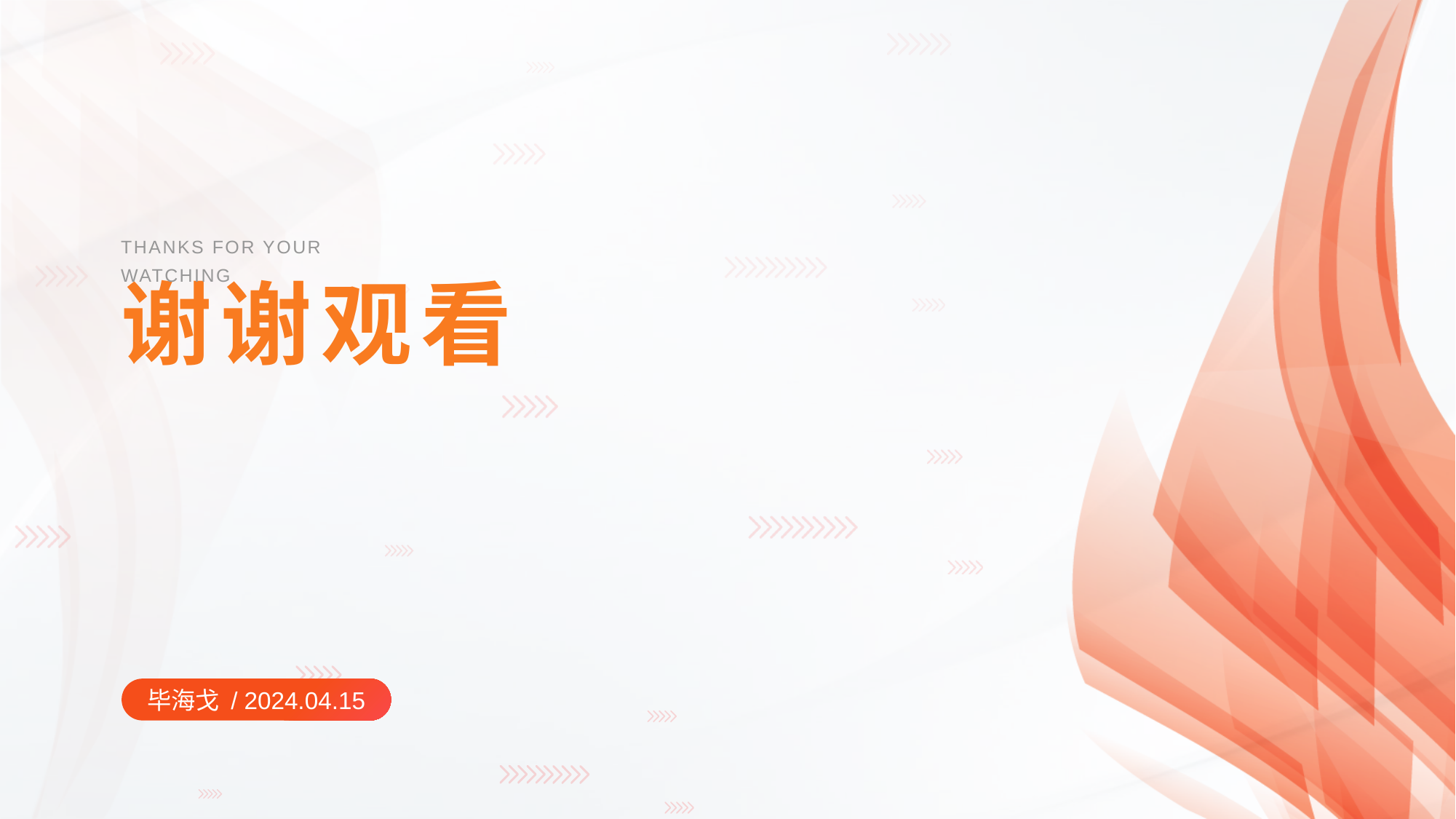

THANKS FOR YOUR WATCHING
谢谢观看
毕海戈 / 2024.04.15